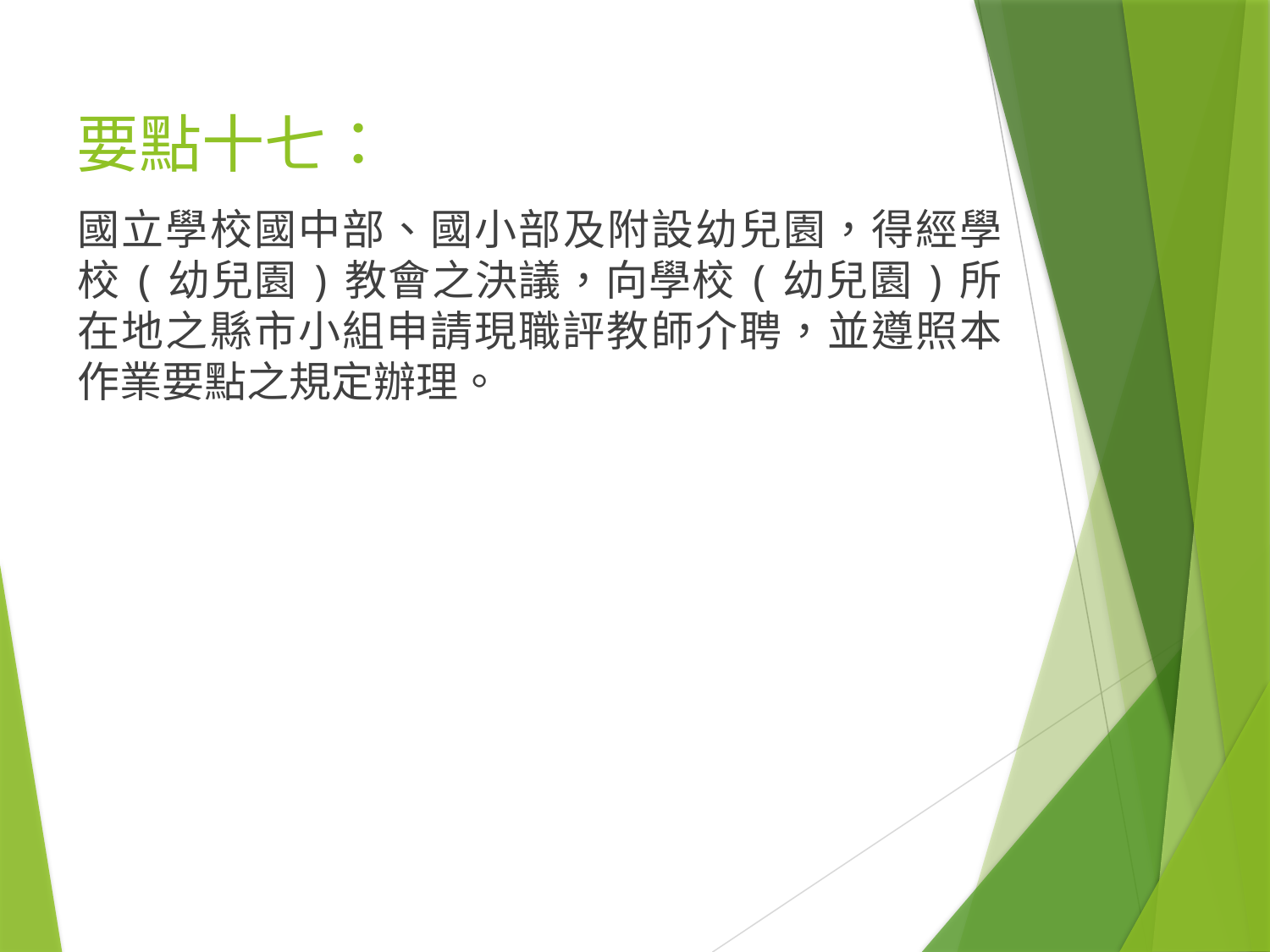

# 要點十七：
國立學校國中部、國小部及附設幼兒園，得經學校(幼兒園)教會之決議，向學校(幼兒園)所在地之縣市小組申請現職評教師介聘，並遵照本作業要點之規定辦理。